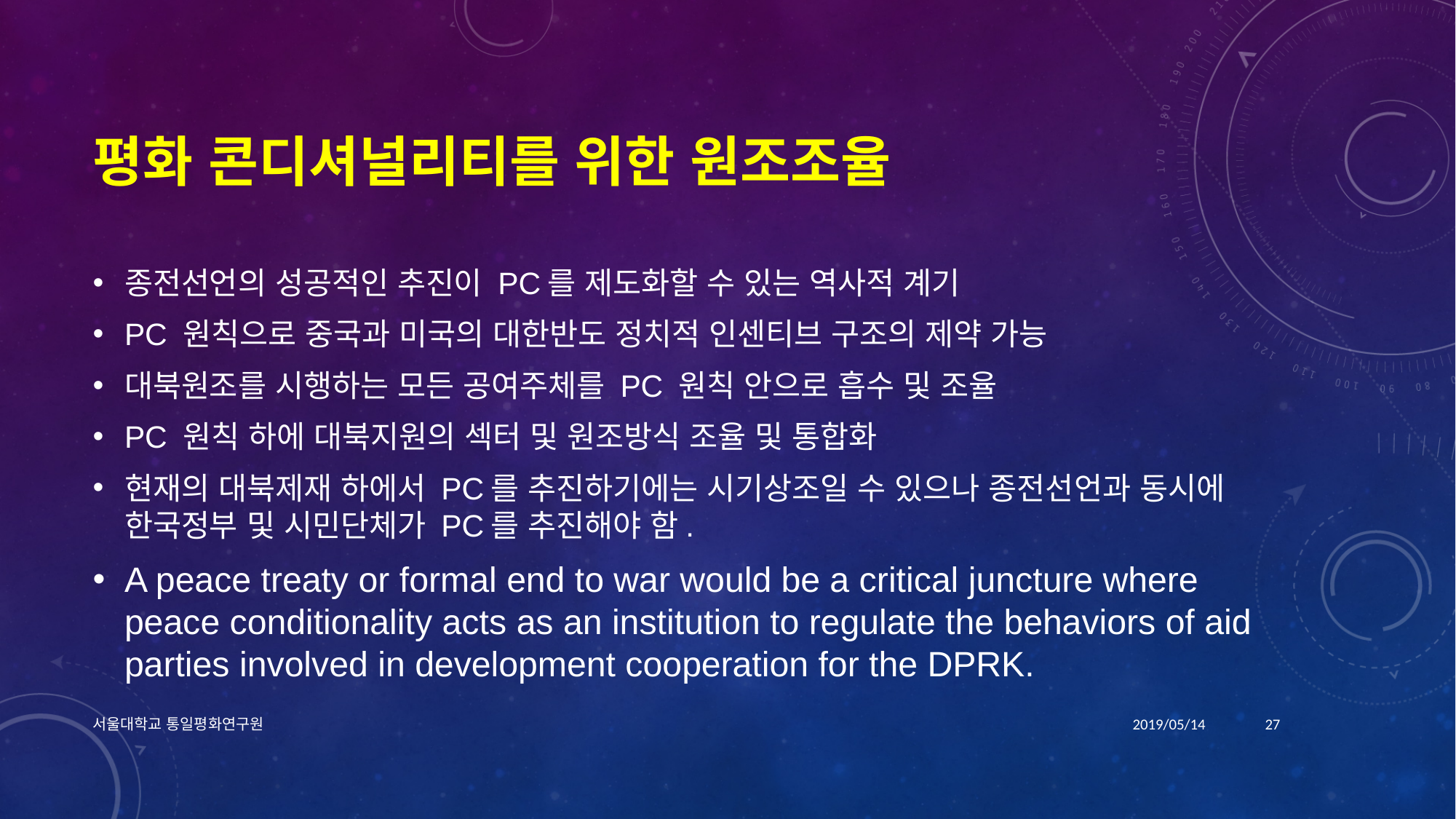

# 평화 콘디셔널리티를 위한 원조조율
종전선언의 성공적인 추진이 PC를 제도화할 수 있는 역사적 계기
PC 원칙으로 중국과 미국의 대한반도 정치적 인센티브 구조의 제약 가능
대북원조를 시행하는 모든 공여주체를 PC 원칙 안으로 흡수 및 조율
PC 원칙 하에 대북지원의 섹터 및 원조방식 조율 및 통합화
현재의 대북제재 하에서 PC를 추진하기에는 시기상조일 수 있으나 종전선언과 동시에 한국정부 및 시민단체가 PC를 추진해야 함.
A peace treaty or formal end to war would be a critical juncture where peace conditionality acts as an institution to regulate the behaviors of aid parties involved in development cooperation for the DPRK.
서울대학교 통일평화연구원
2019/05/14
27